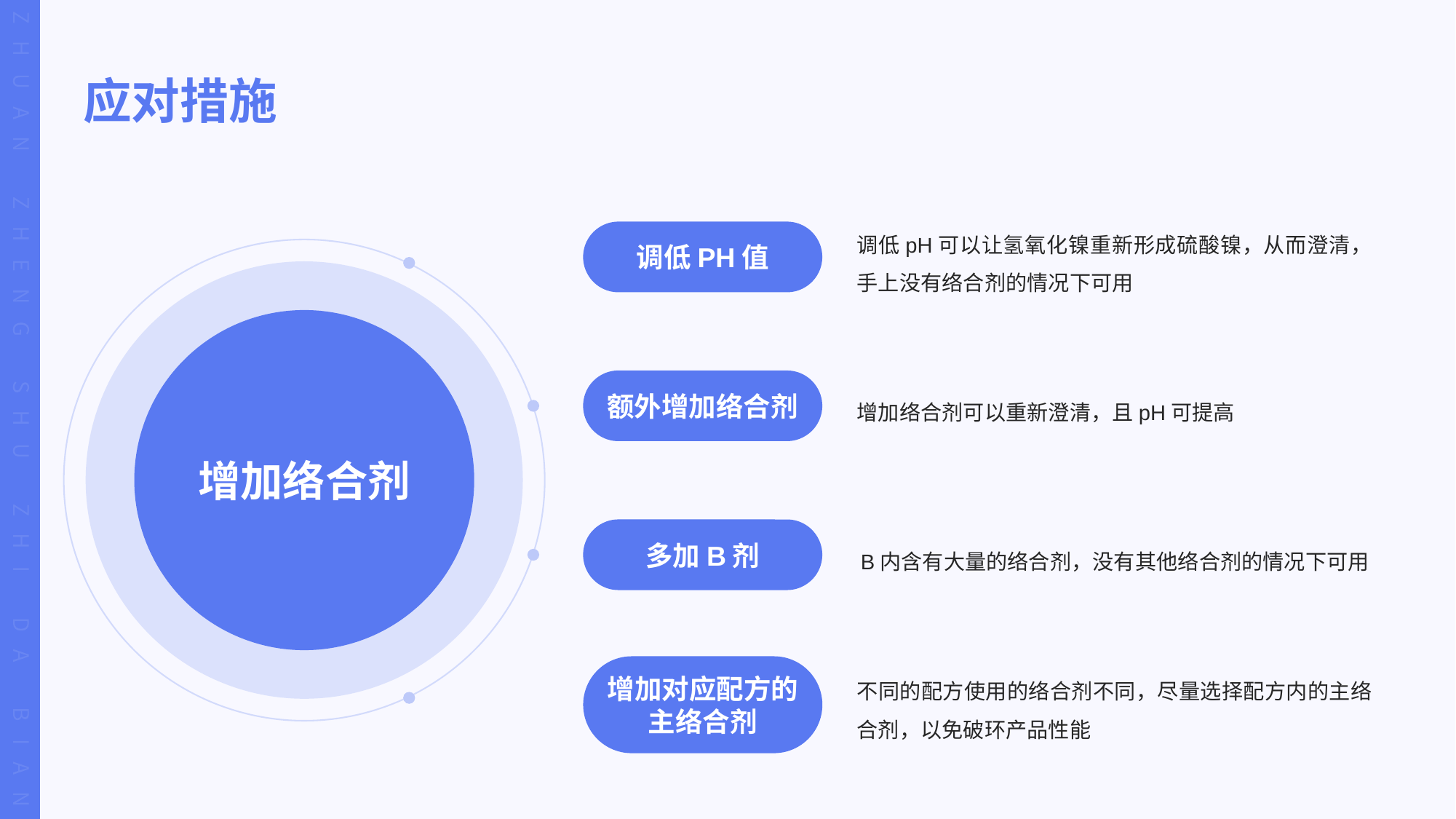

# 应对措施
调低pH可以让氢氧化镍重新形成硫酸镍，从而澄清，手上没有络合剂的情况下可用
调低PH值

增加络合剂
增加络合剂可以重新澄清，且pH可提高
额外增加络合剂

B内含有大量的络合剂，没有其他络合剂的情况下可用
多加B剂

不同的配方使用的络合剂不同，尽量选择配方内的主络合剂，以免破环产品性能

增加对应配方的主络合剂